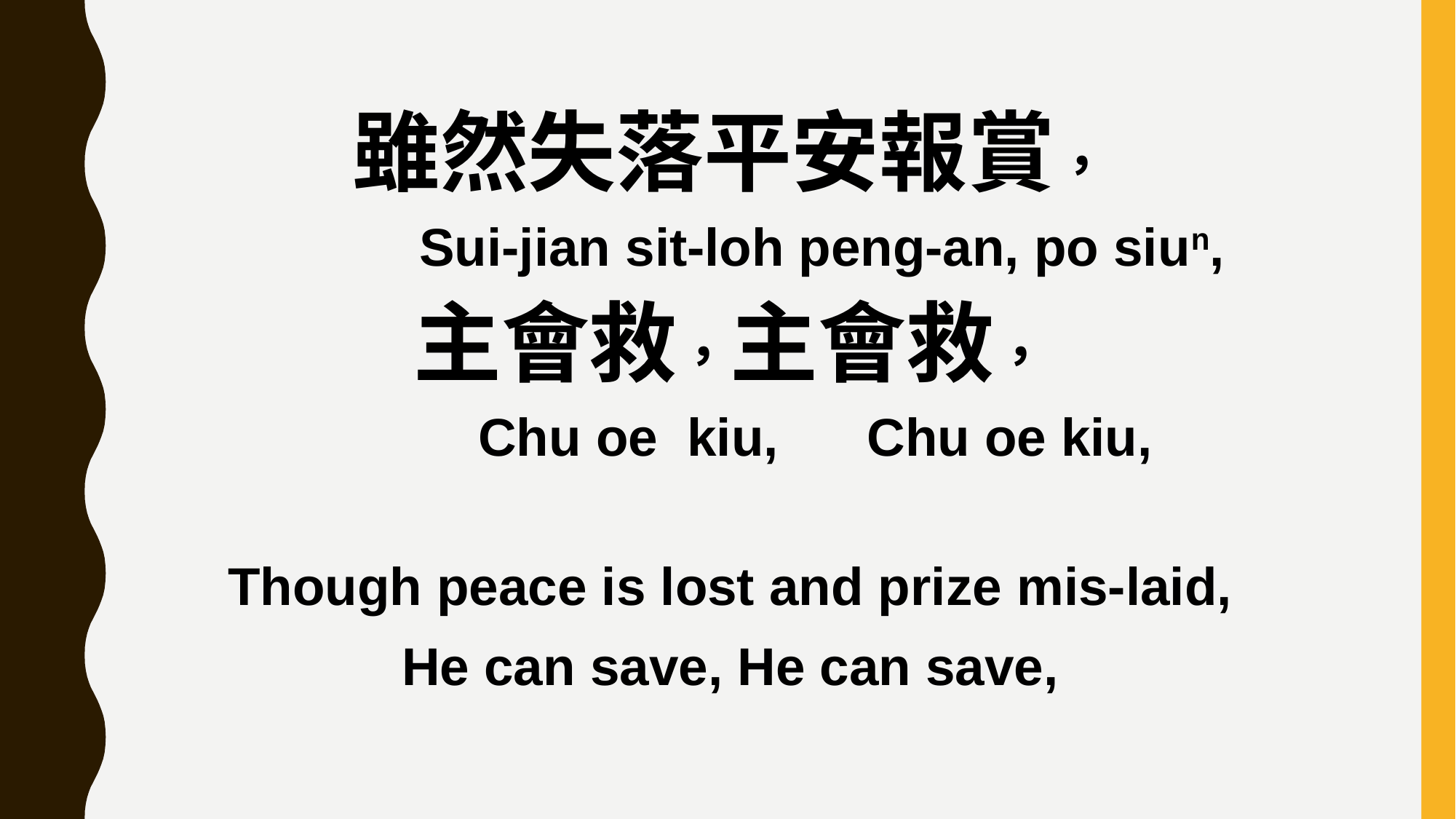

雖然失落平安報賞，
               Sui-jian sit-loh peng-an, po siun,
主會救，主會救，
                   Chu oe  kiu,      Chu oe kiu,

Though peace is lost and prize mis-laid,
He can save, He can save,